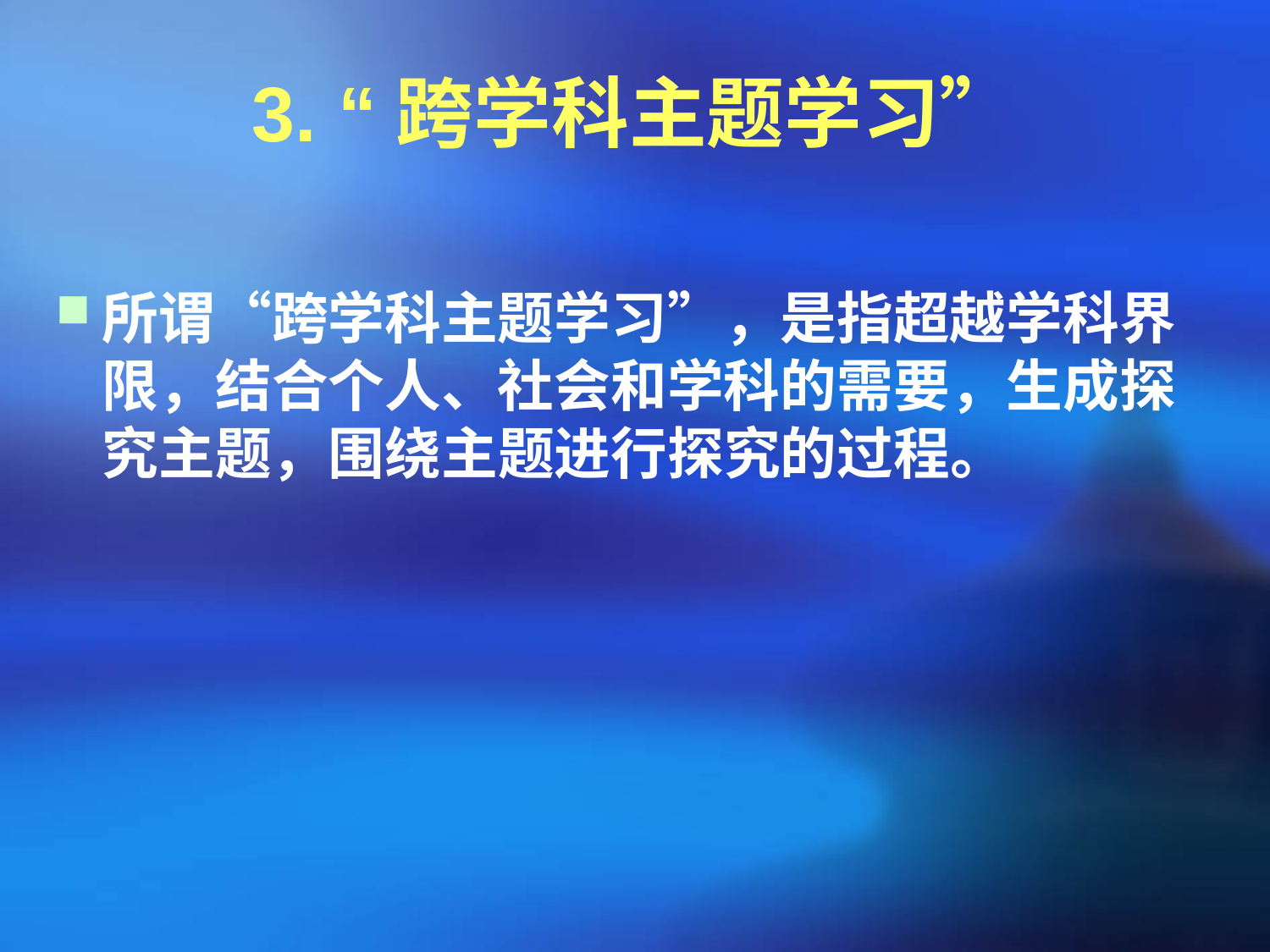

# 3. “跨学科主题学习”
所谓“跨学科主题学习”，是指超越学科界限，结合个人、社会和学科的需要，生成探究主题，围绕主题进行探究的过程。